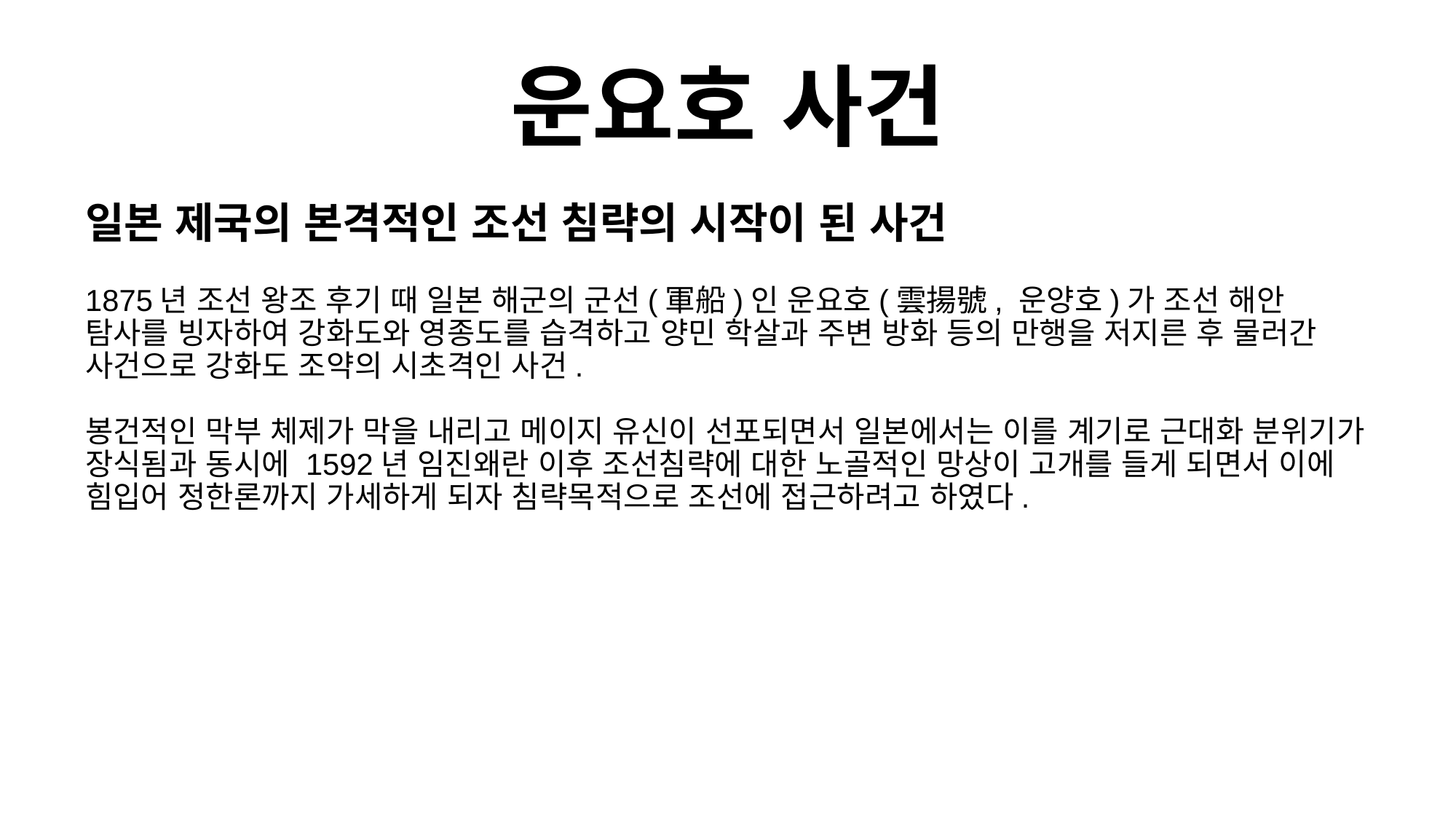

# 운요호 사건
일본 제국의 본격적인 조선 침략의 시작이 된 사건
1875년 조선 왕조 후기 때 일본 해군의 군선(軍船)인 운요호(雲揚號, 운양호)가 조선 해안 탐사를 빙자하여 강화도와 영종도를 습격하고 양민 학살과 주변 방화 등의 만행을 저지른 후 물러간 사건으로 강화도 조약의 시초격인 사건.
봉건적인 막부 체제가 막을 내리고 메이지 유신이 선포되면서 일본에서는 이를 계기로 근대화 분위기가 장식됨과 동시에 1592년 임진왜란 이후 조선침략에 대한 노골적인 망상이 고개를 들게 되면서 이에 힘입어 정한론까지 가세하게 되자 침략목적으로 조선에 접근하려고 하였다.